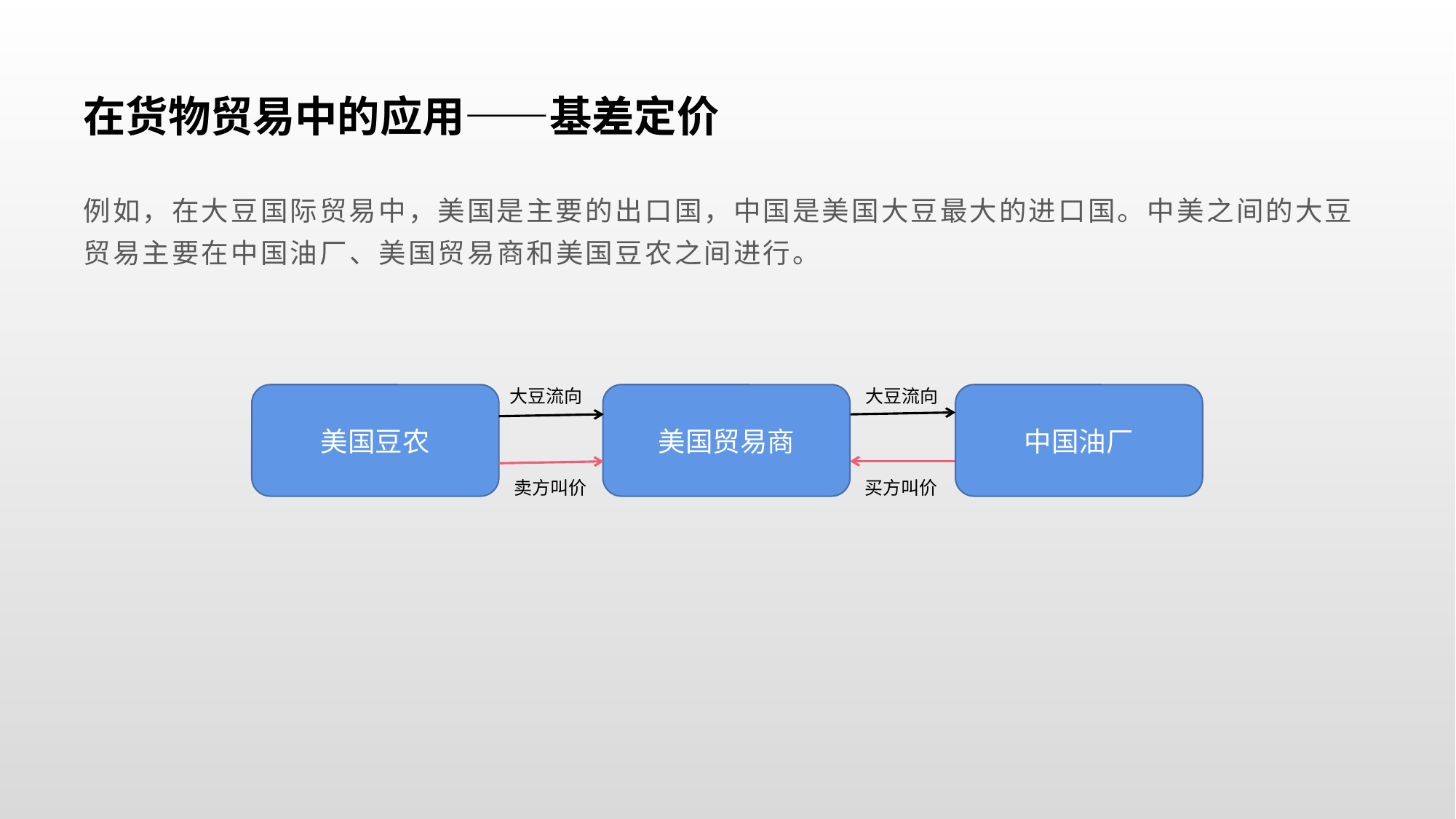

# 在货物贸易中的应用——基差定价
例如，在大豆国际贸易中，美国是主要的出口国，中国是美国大豆最大的进口国。中美之间的大豆贸易主要在中国油厂、美国贸易商和美国豆农之间进行。

大豆流向
大豆流向
美国豆农
美国贸易商
中国油厂
卖方叫价
买方叫价